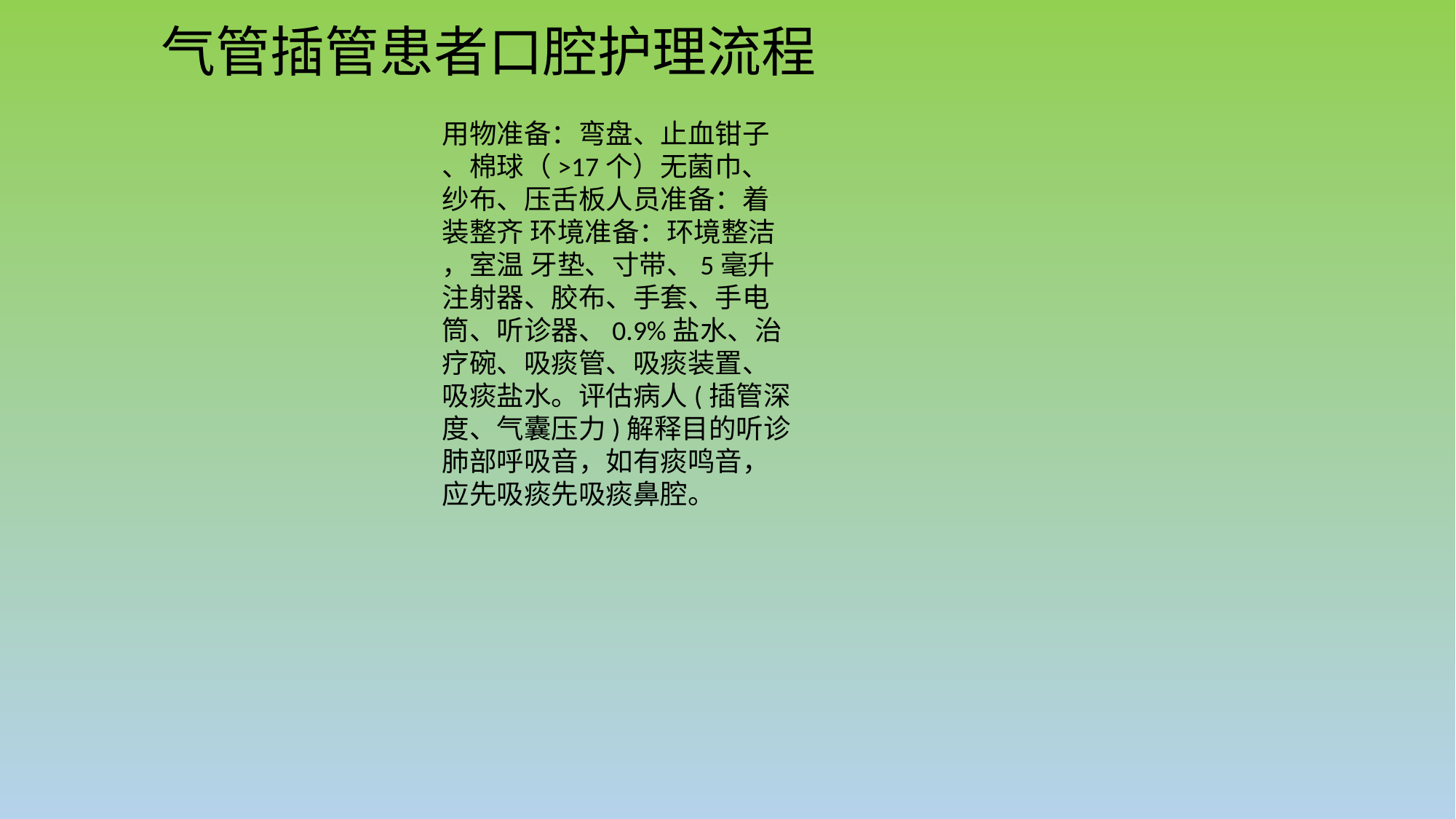

# 气管插管患者口腔护理流程
用物准备：弯盘、止血钳子
、棉球（>17个）无菌巾、
纱布、压舌板人员准备：着
装整齐 环境准备：环境整洁
，室温 牙垫、寸带、5毫升
注射器、胶布、手套、手电
筒、听诊器、0.9%盐水、治
疗碗、吸痰管、吸痰装置、
吸痰盐水。评估病人(插管深
度、气囊压力)解释目的听诊
肺部呼吸音，如有痰鸣音，
应先吸痰先吸痰鼻腔。